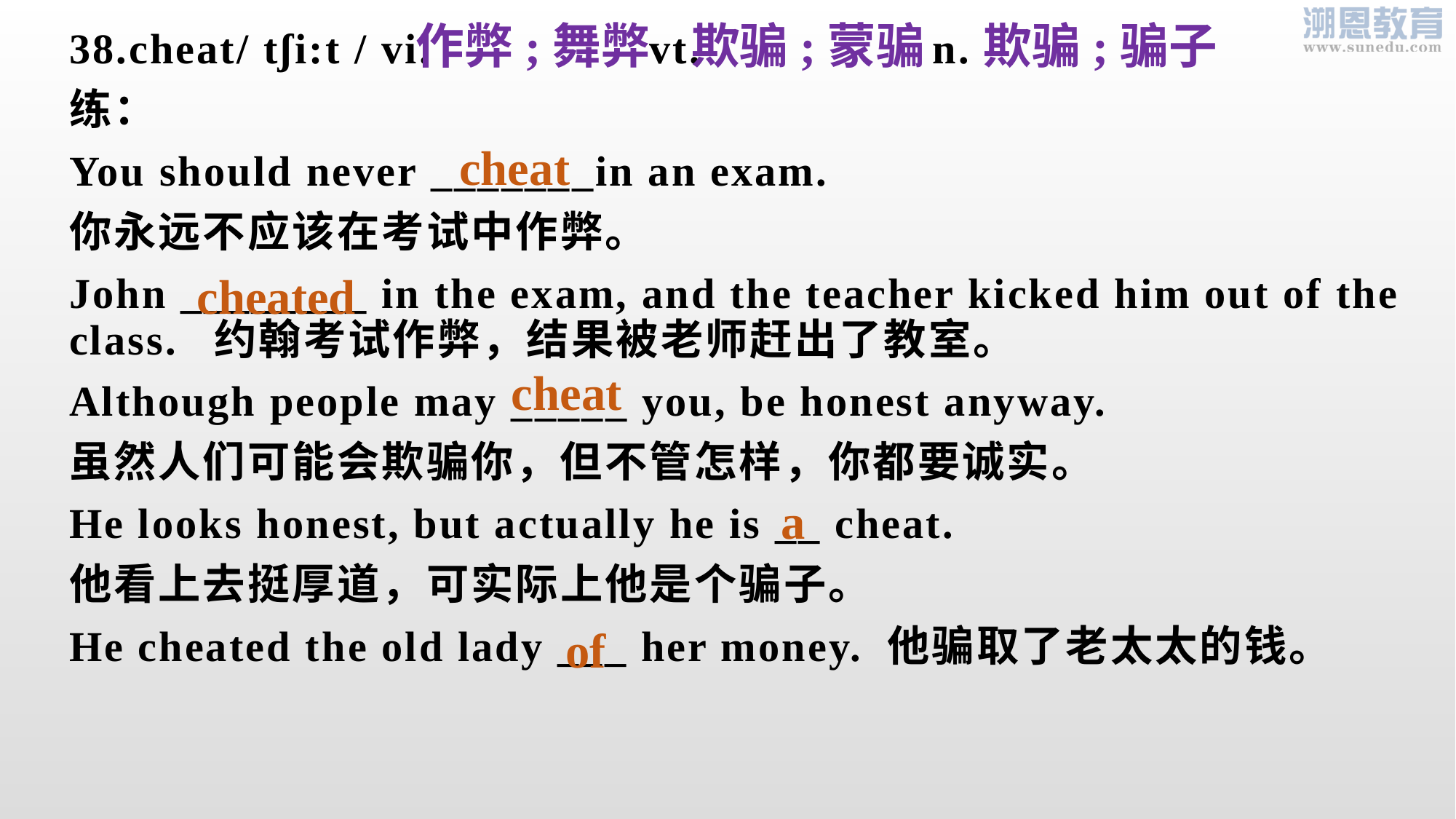

作弊;舞弊
欺骗;蒙骗
欺骗;骗子
38.cheat/ tʃi:t / vi.                 vt.                  n.
练：
You should never _______in an exam.
你永远不应该在考试中作弊。
John ________ in the exam, and the teacher kicked him out of the class.  约翰考试作弊，结果被老师赶出了教室。
Although people may _____ you, be honest anyway.
虽然人们可能会欺骗你，但不管怎样，你都要诚实。
He looks honest, but actually he is __ cheat.
他看上去挺厚道，可实际上他是个骗子。
He cheated the old lady ___ her money. 他骗取了老太太的钱。
cheat
cheated
cheat
a
of